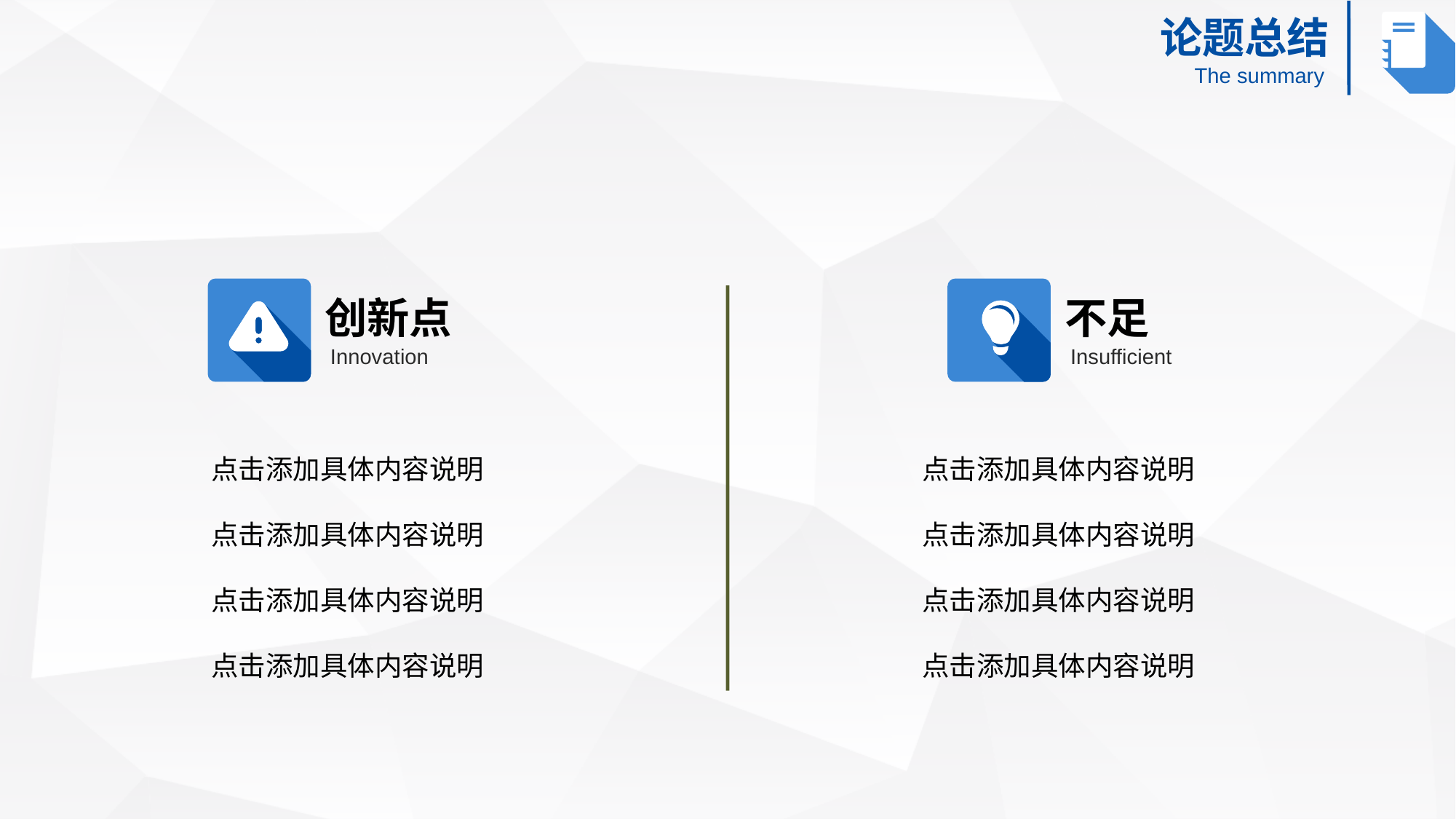

论题总结
The summary

创新点
Innovation

不足
Insufficient

点击添加具体内容说明
点击添加具体内容说明
点击添加具体内容说明
点击添加具体内容说明
点击添加具体内容说明
点击添加具体内容说明
点击添加具体内容说明
点击添加具体内容说明